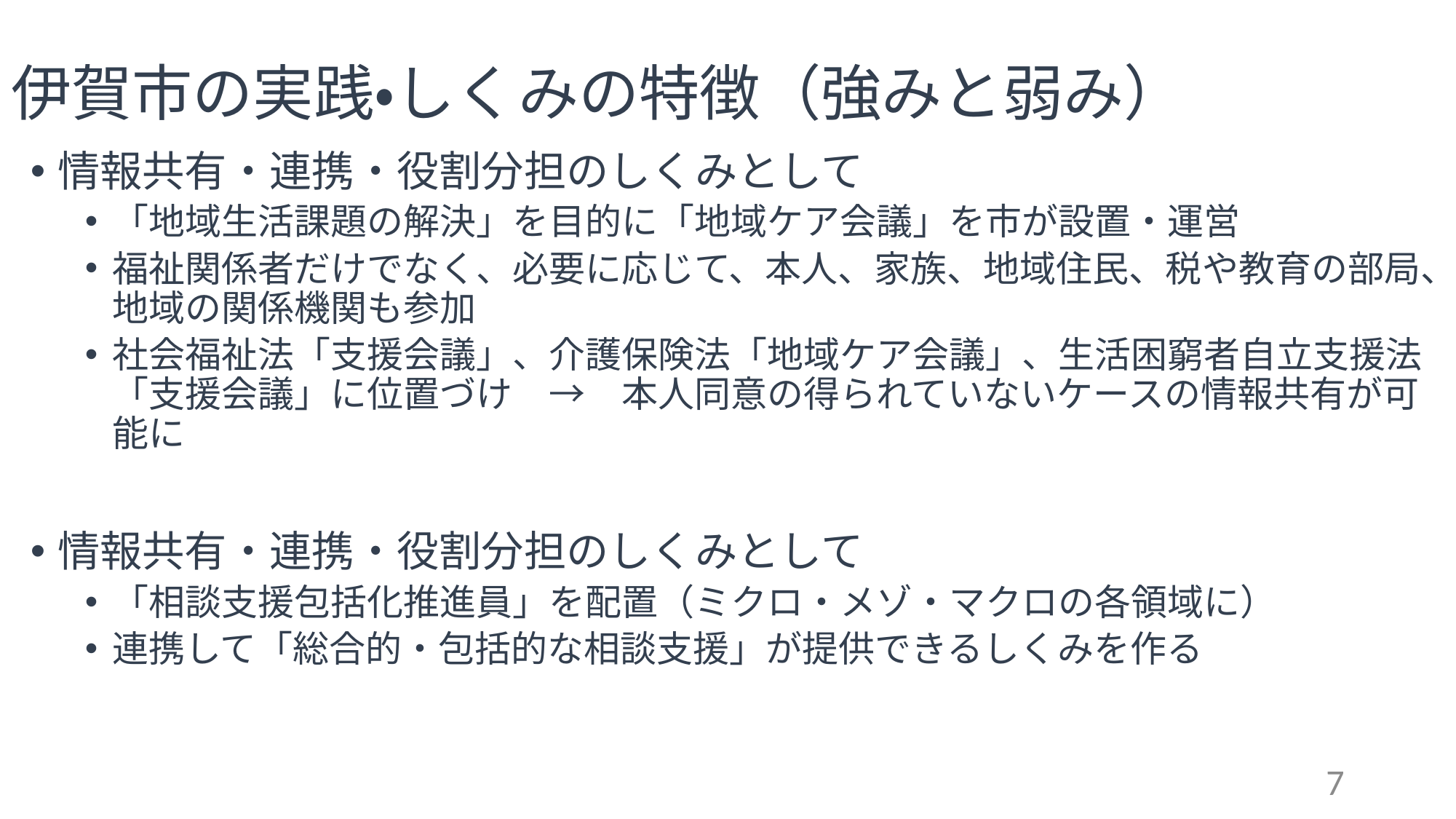

# 伊賀市の実践・しくみの特徴（強みと弱み）
情報共有・連携・役割分担のしくみとして
「地域生活課題の解決」を目的に「地域ケア会議」を市が設置・運営
福祉関係者だけでなく、必要に応じて、本人、家族、地域住民、税や教育の部局、地域の関係機関も参加
社会福祉法「支援会議」、介護保険法「地域ケア会議」、生活困窮者自立支援法「支援会議」に位置づけ　→　本人同意の得られていないケースの情報共有が可能に

情報共有・連携・役割分担のしくみとして
「相談支援包括化推進員」を配置（ミクロ・メゾ・マクロの各領域に）
連携して「総合的・包括的な相談支援」が提供できるしくみを作る

7